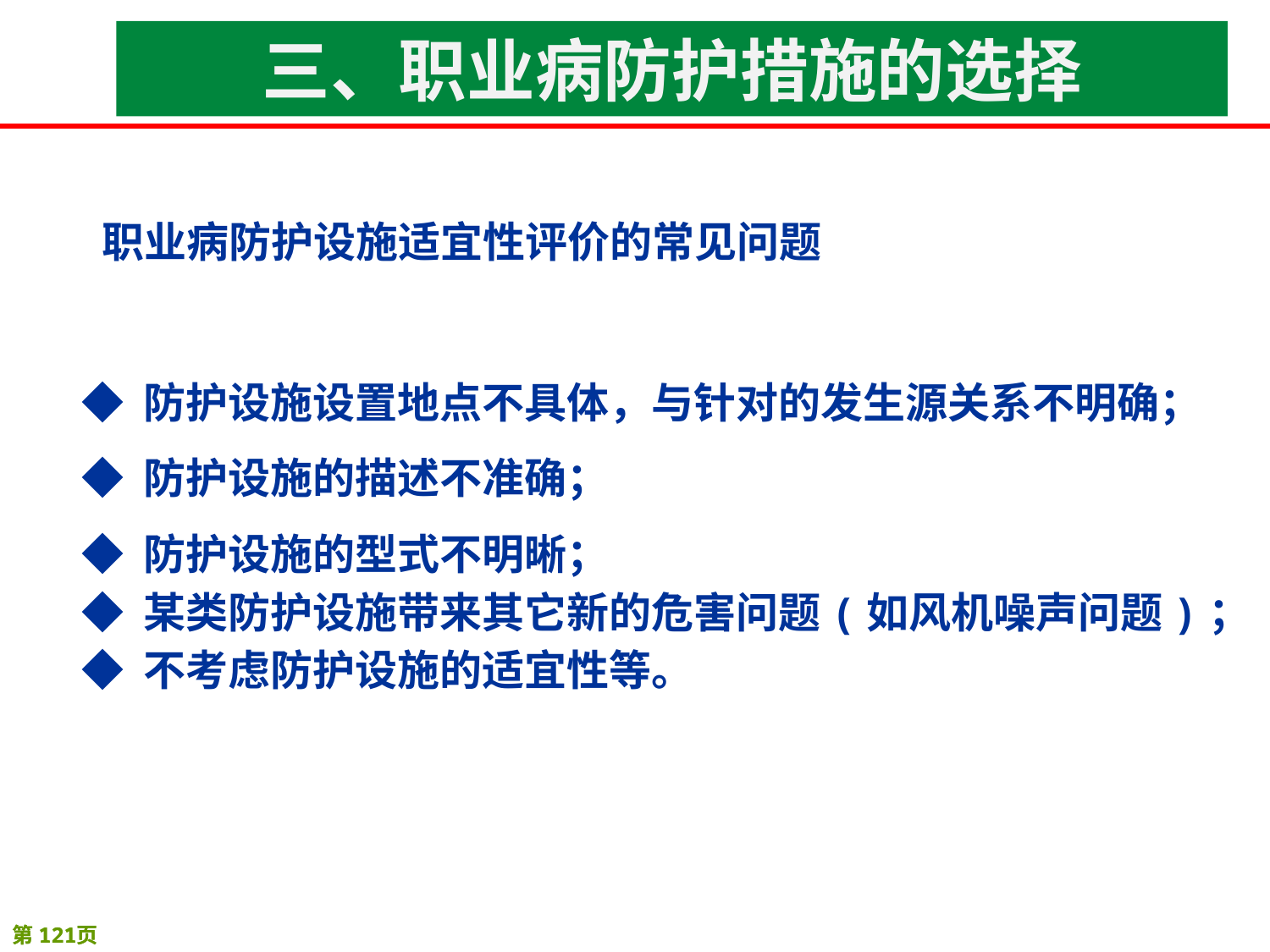

三、职业病防护措施的选择

职业病防护设施适宜性评价的常见问题
◆ 防护设施设置地点不具体，与针对的发生源关系不明确；

◆ 防护设施的描述不准确；

◆ 防护设施的型式不明晰；
◆ 某类防护设施带来其它新的危害问题(如风机噪声问题)；
◆ 不考虑防护设施的适宜性等。